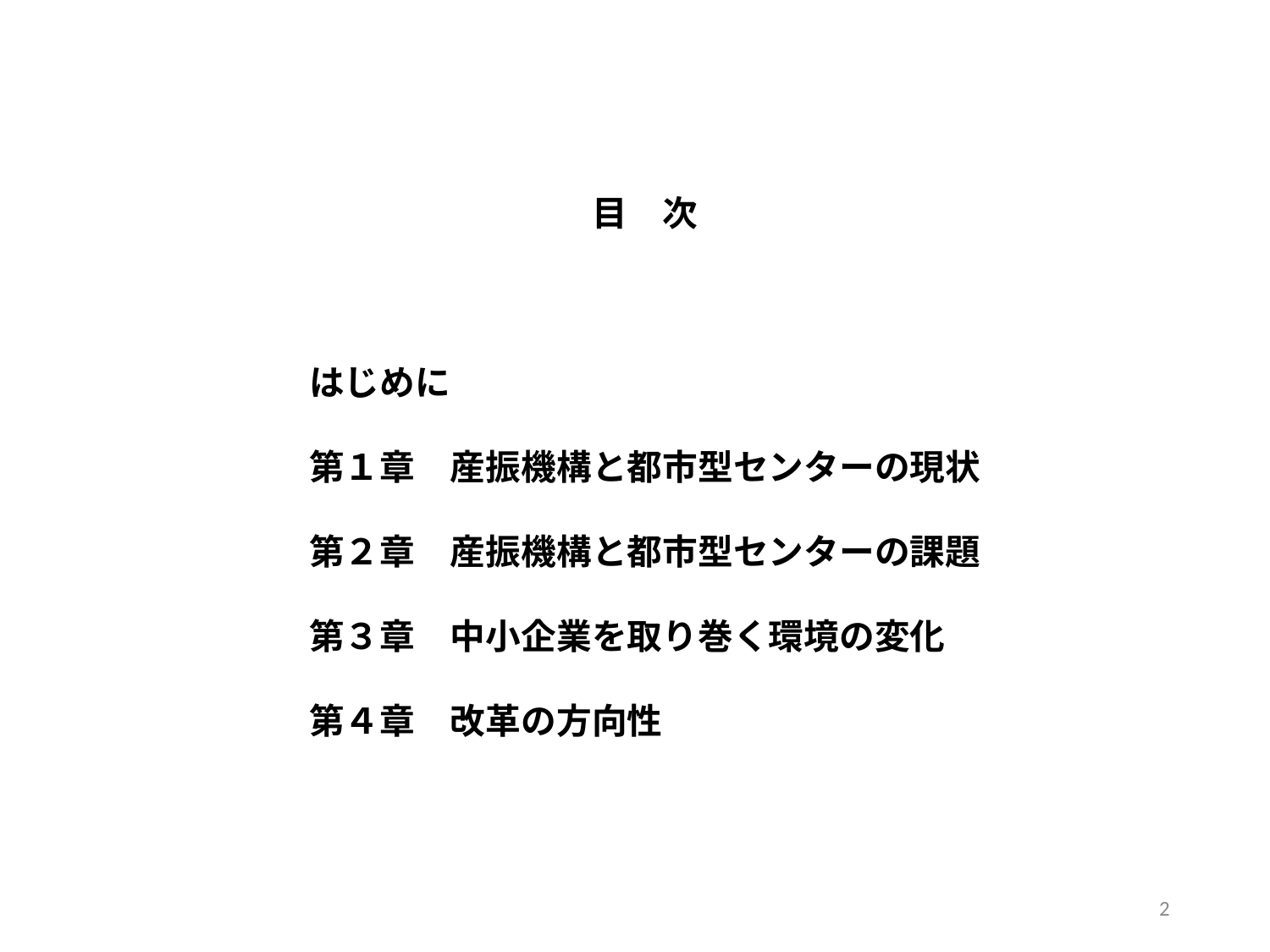

目　次

はじめに

第１章　産振機構と都市型センターの現状

第２章　産振機構と都市型センターの課題

第３章　中小企業を取り巻く環境の変化

第４章　改革の方向性
2